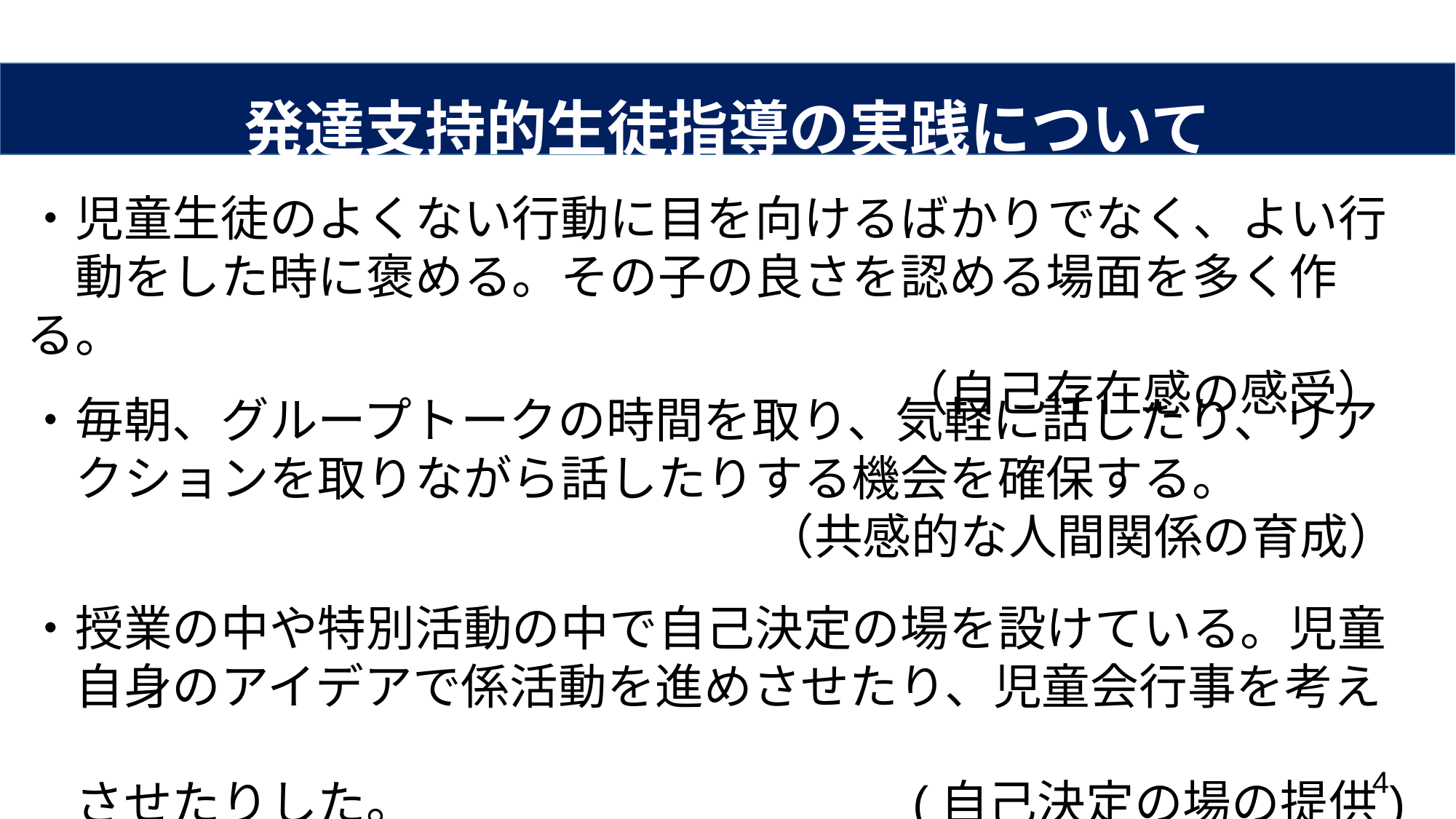

発達支持的生徒指導の実践について
・児童生徒のよくない行動に目を向けるばかりでなく、よい行
　動をした時に褒める。その子の良さを認める場面を多く作る。
　　　　　　　　　　　　　　　　　　（自己存在感の感受）

・毎朝、グループトークの時間を取り、気軽に話したり、リア
　クションを取りながら話したりする機会を確保する。
　　　　　　　　　　　　　　　 （共感的な人間関係の育成）

・授業の中や特別活動の中で自己決定の場を設けている。児童
　自身のアイデアで係活動を進めさせたり、児童会行事を考え
　させたりした。　　　　　　　　　　(自己決定の場の提供)

4